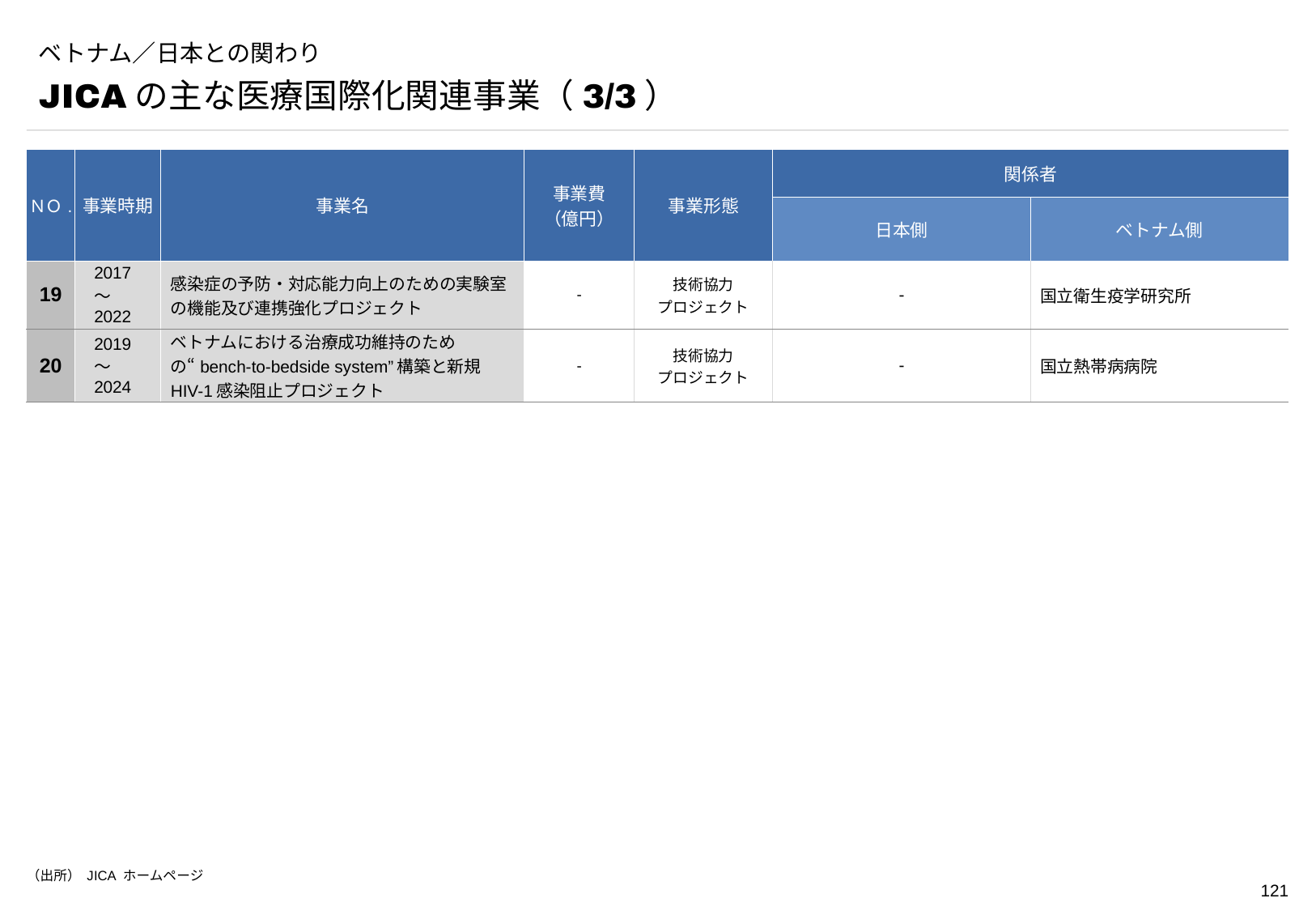

# ベトナム／日本との関わり
JICAの主な医療国際化関連事業（3/3）
| ＮＯ. | 事業時期 | 事業名 | 事業費 （億円） | 事業形態 | 関係者 |  |
| --- | --- | --- | --- | --- | --- | --- |
|  |  |  |  |  | 日本側 | ベトナム側 |
| 19 | 2017～2022 | 感染症の予防・対応能力向上のための実験室の機能及び連携強化プロジェクト | - | 技術協力 プロジェクト | - | 国立衛生疫学研究所 |
| 20 | 2019～ 2024 | ベトナムにおける治療成功維持のための“bench-to-bedside system”構築と新規HIV-1感染阻止プロジェクト | - | 技術協力 プロジェクト | - | 国立熱帯病病院 |
（出所） JICA ホームページ